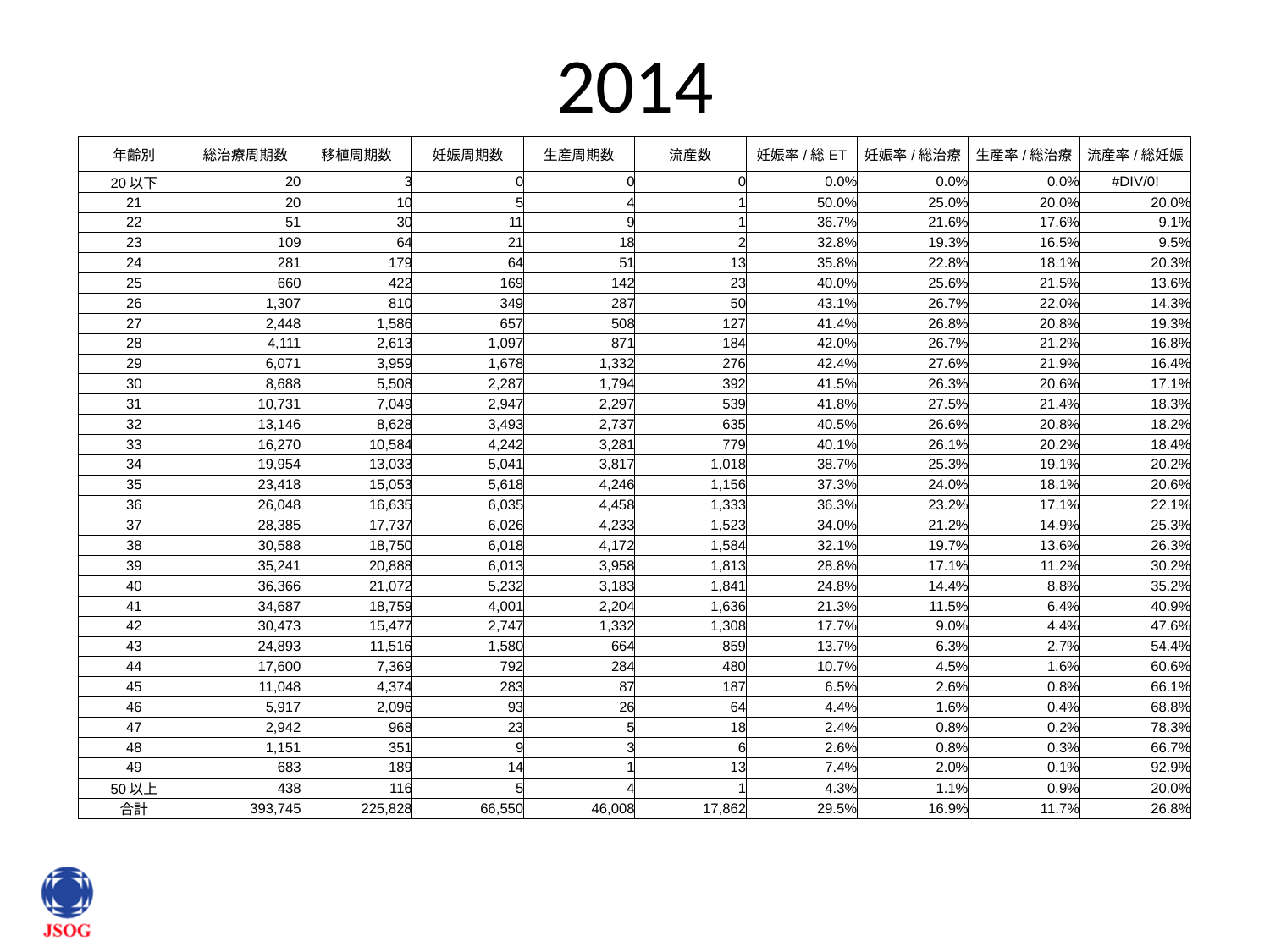

# 2014
| 年齢別 | 総治療周期数 | 移植周期数 | 妊娠周期数 | 生産周期数 | 流産数 | 妊娠率/総ET | 妊娠率/総治療 | 生産率/総治療 | 流産率/総妊娠 |
| --- | --- | --- | --- | --- | --- | --- | --- | --- | --- |
| 20以下 | 20 | 3 | 0 | 0 | 0 | 0.0% | 0.0% | 0.0% | #DIV/0! |
| 21 | 20 | 10 | 5 | 4 | 1 | 50.0% | 25.0% | 20.0% | 20.0% |
| 22 | 51 | 30 | 11 | 9 | 1 | 36.7% | 21.6% | 17.6% | 9.1% |
| 23 | 109 | 64 | 21 | 18 | 2 | 32.8% | 19.3% | 16.5% | 9.5% |
| 24 | 281 | 179 | 64 | 51 | 13 | 35.8% | 22.8% | 18.1% | 20.3% |
| 25 | 660 | 422 | 169 | 142 | 23 | 40.0% | 25.6% | 21.5% | 13.6% |
| 26 | 1,307 | 810 | 349 | 287 | 50 | 43.1% | 26.7% | 22.0% | 14.3% |
| 27 | 2,448 | 1,586 | 657 | 508 | 127 | 41.4% | 26.8% | 20.8% | 19.3% |
| 28 | 4,111 | 2,613 | 1,097 | 871 | 184 | 42.0% | 26.7% | 21.2% | 16.8% |
| 29 | 6,071 | 3,959 | 1,678 | 1,332 | 276 | 42.4% | 27.6% | 21.9% | 16.4% |
| 30 | 8,688 | 5,508 | 2,287 | 1,794 | 392 | 41.5% | 26.3% | 20.6% | 17.1% |
| 31 | 10,731 | 7,049 | 2,947 | 2,297 | 539 | 41.8% | 27.5% | 21.4% | 18.3% |
| 32 | 13,146 | 8,628 | 3,493 | 2,737 | 635 | 40.5% | 26.6% | 20.8% | 18.2% |
| 33 | 16,270 | 10,584 | 4,242 | 3,281 | 779 | 40.1% | 26.1% | 20.2% | 18.4% |
| 34 | 19,954 | 13,033 | 5,041 | 3,817 | 1,018 | 38.7% | 25.3% | 19.1% | 20.2% |
| 35 | 23,418 | 15,053 | 5,618 | 4,246 | 1,156 | 37.3% | 24.0% | 18.1% | 20.6% |
| 36 | 26,048 | 16,635 | 6,035 | 4,458 | 1,333 | 36.3% | 23.2% | 17.1% | 22.1% |
| 37 | 28,385 | 17,737 | 6,026 | 4,233 | 1,523 | 34.0% | 21.2% | 14.9% | 25.3% |
| 38 | 30,588 | 18,750 | 6,018 | 4,172 | 1,584 | 32.1% | 19.7% | 13.6% | 26.3% |
| 39 | 35,241 | 20,888 | 6,013 | 3,958 | 1,813 | 28.8% | 17.1% | 11.2% | 30.2% |
| 40 | 36,366 | 21,072 | 5,232 | 3,183 | 1,841 | 24.8% | 14.4% | 8.8% | 35.2% |
| 41 | 34,687 | 18,759 | 4,001 | 2,204 | 1,636 | 21.3% | 11.5% | 6.4% | 40.9% |
| 42 | 30,473 | 15,477 | 2,747 | 1,332 | 1,308 | 17.7% | 9.0% | 4.4% | 47.6% |
| 43 | 24,893 | 11,516 | 1,580 | 664 | 859 | 13.7% | 6.3% | 2.7% | 54.4% |
| 44 | 17,600 | 7,369 | 792 | 284 | 480 | 10.7% | 4.5% | 1.6% | 60.6% |
| 45 | 11,048 | 4,374 | 283 | 87 | 187 | 6.5% | 2.6% | 0.8% | 66.1% |
| 46 | 5,917 | 2,096 | 93 | 26 | 64 | 4.4% | 1.6% | 0.4% | 68.8% |
| 47 | 2,942 | 968 | 23 | 5 | 18 | 2.4% | 0.8% | 0.2% | 78.3% |
| 48 | 1,151 | 351 | 9 | 3 | 6 | 2.6% | 0.8% | 0.3% | 66.7% |
| 49 | 683 | 189 | 14 | 1 | 13 | 7.4% | 2.0% | 0.1% | 92.9% |
| 50以上 | 438 | 116 | 5 | 4 | 1 | 4.3% | 1.1% | 0.9% | 20.0% |
| 合計 | 393,745 | 225,828 | 66,550 | 46,008 | 17,862 | 29.5% | 16.9% | 11.7% | 26.8% |